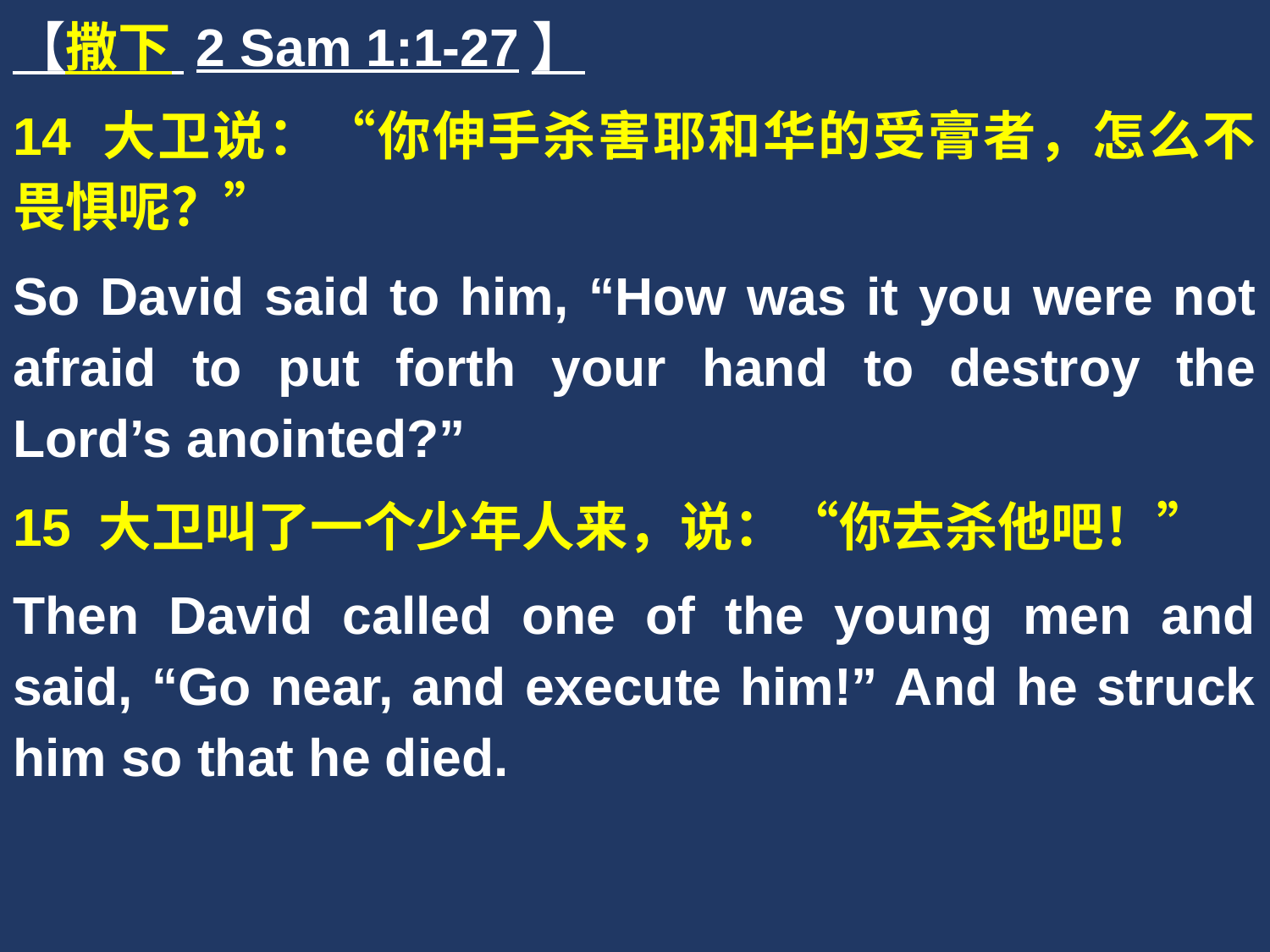

【撒下 2 Sam 1:1-27】
14 大卫说：“你伸手杀害耶和华的受膏者，怎么不畏惧呢？”
So David said to him, “How was it you were not afraid to put forth your hand to destroy the Lord’s anointed?”
15 大卫叫了一个少年人来，说：“你去杀他吧！”
Then David called one of the young men and said, “Go near, and execute him!” And he struck him so that he died.